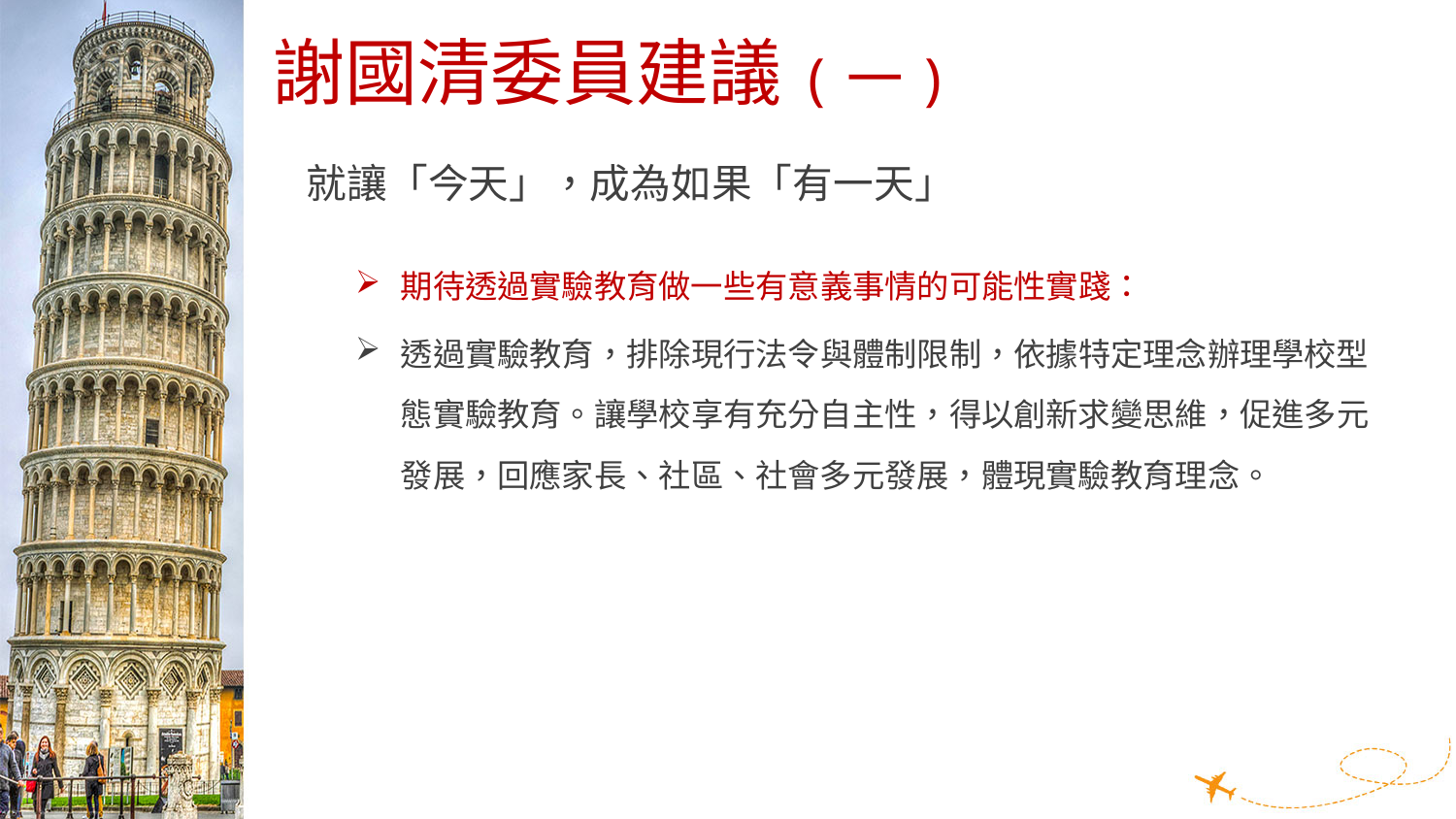

# 謝國清委員建議(一)
就讓「今天」，成為如果「有一天」
期待透過實驗教育做一些有意義事情的可能性實踐：
透過實驗教育，排除現行法令與體制限制，依據特定理念辦理學校型態實驗教育。讓學校享有充分自主性，得以創新求變思維，促進多元發展，回應家長、社區、社會多元發展，體現實驗教育理念。